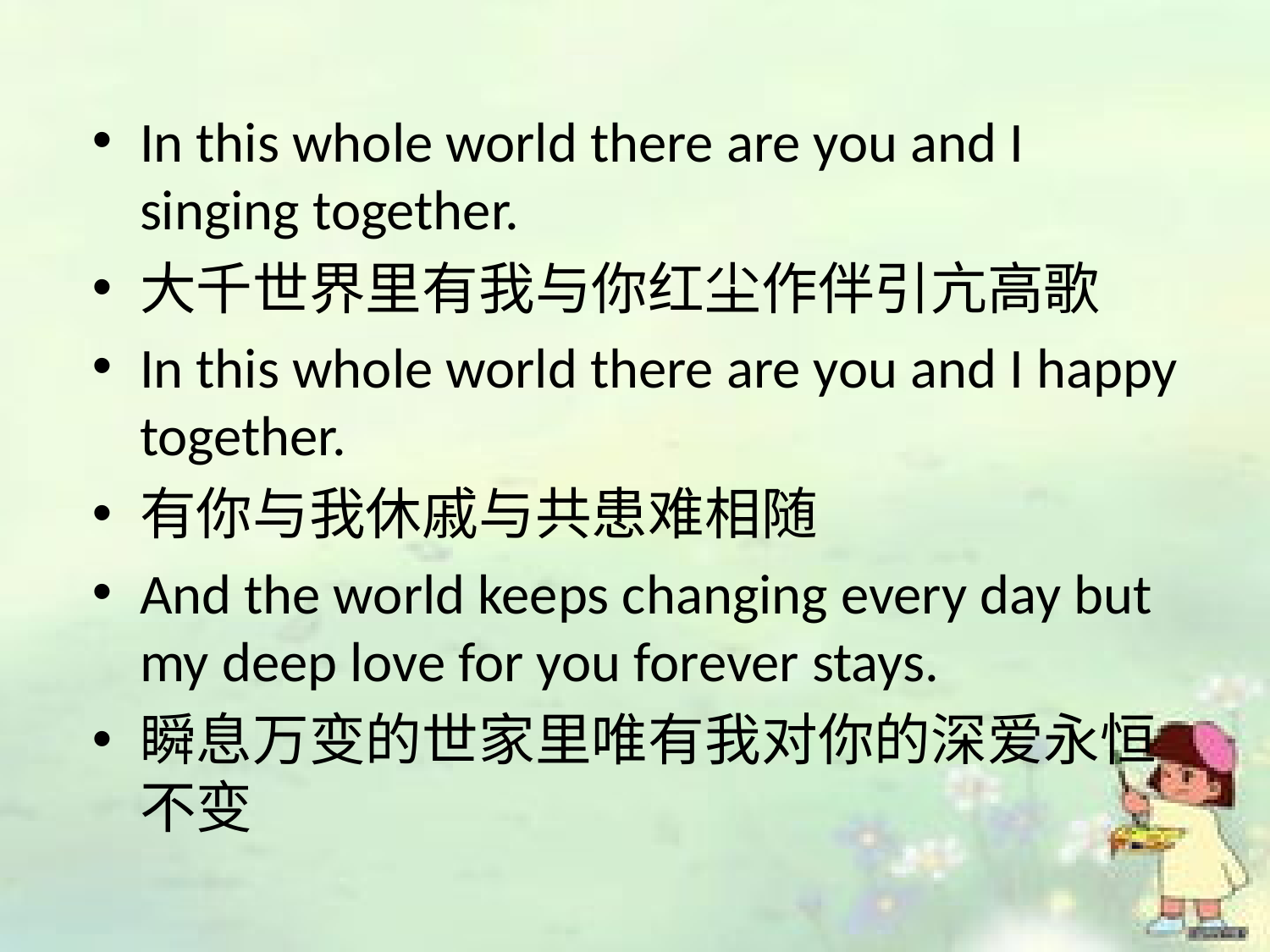

In this whole world there are you and I singing together.
大千世界里有我与你红尘作伴引亢高歌
In this whole world there are you and I happy together.
有你与我休戚与共患难相随
And the world keeps changing every day but my deep love for you forever stays.
瞬息万变的世家里唯有我对你的深爱永恒不变